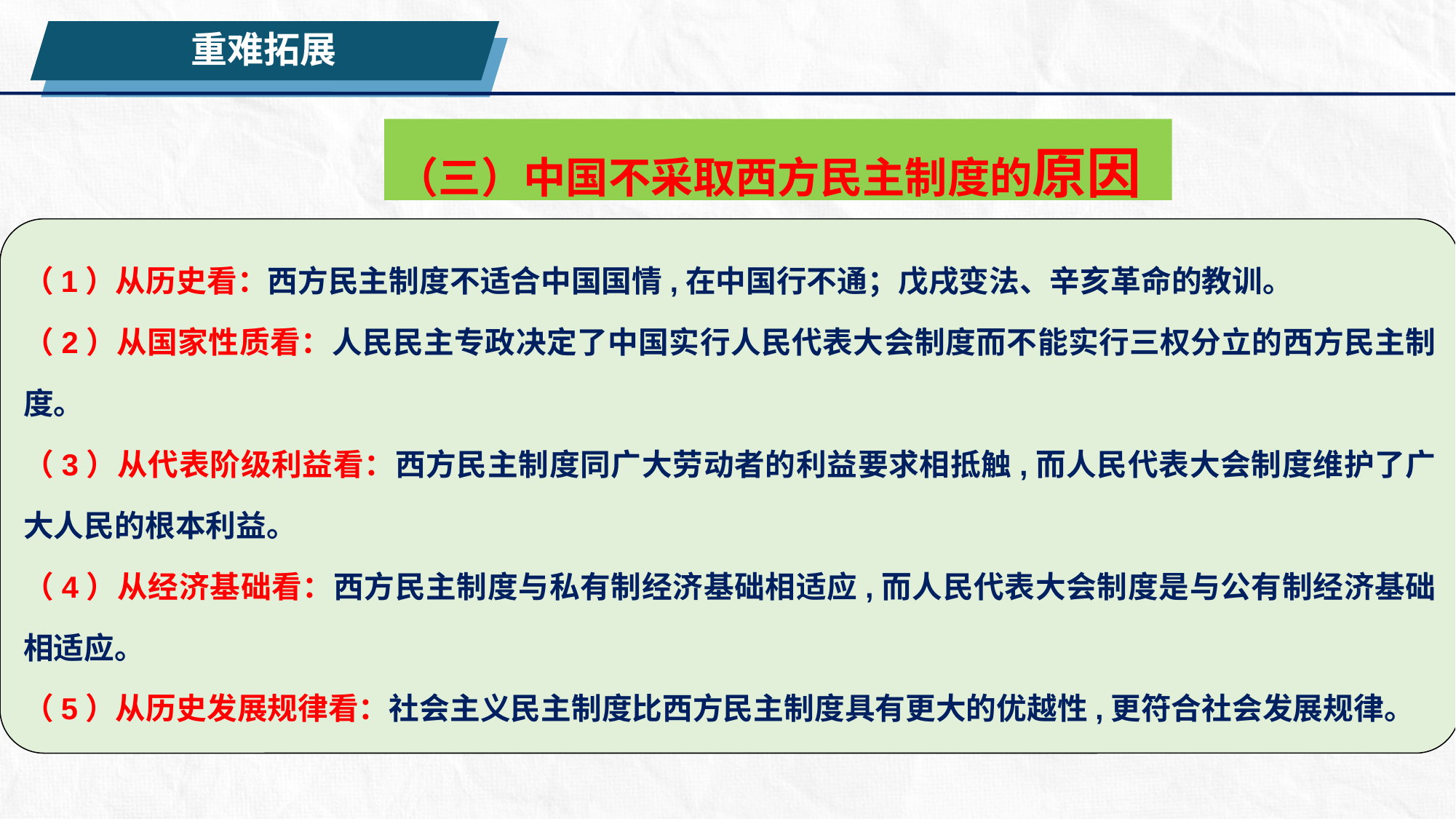

重难拓展

（三）中国不采取西方民主制度的原因
（1）从历史看：西方民主制度不适合中国国情,在中国行不通；戊戌变法、辛亥革命的教训。
（2）从国家性质看：人民民主专政决定了中国实行人民代表大会制度而不能实行三权分立的西方民主制度。
（3）从代表阶级利益看：西方民主制度同广大劳动者的利益要求相抵触,而人民代表大会制度维护了广大人民的根本利益。
（4）从经济基础看：西方民主制度与私有制经济基础相适应,而人民代表大会制度是与公有制经济基础相适应。
（5）从历史发展规律看：社会主义民主制度比西方民主制度具有更大的优越性,更符合社会发展规律。